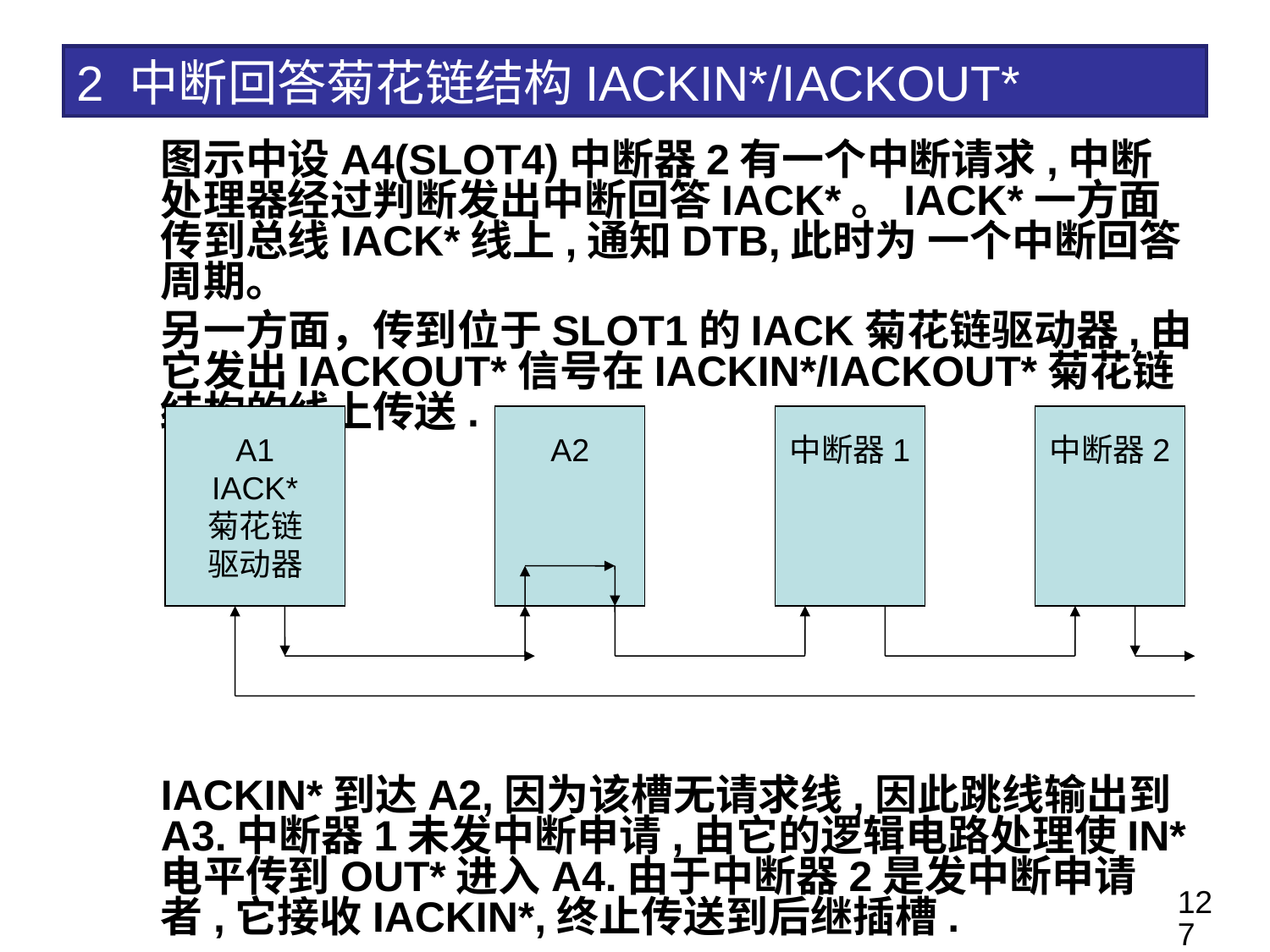

# 2 中断回答菊花链结构IACKIN*/IACKOUT*
	图示中设A4(SLOT4)中断器2有一个中断请求,中断处理器经过判断发出中断回答IACK*。IACK*一方面传到总线IACK*线上,通知DTB,此时为 一个中断回答周期。
	另一方面，传到位于SLOT1的IACK菊花链驱动器,由它发出IACKOUT*信号在IACKIN*/IACKOUT*菊花链结构的线上传送.

IACKIN*到达A2,因为该槽无请求线,因此跳线输出到A3.中断器1未发中断申请,由它的逻辑电路处理使IN*电平传到OUT*进入A4.由于中断器2是发中断申请者,它接收IACKIN*,终止传送到后继插槽.
A1
IACK*
菊花链
驱动器
A2

中断器1

中断器2

127